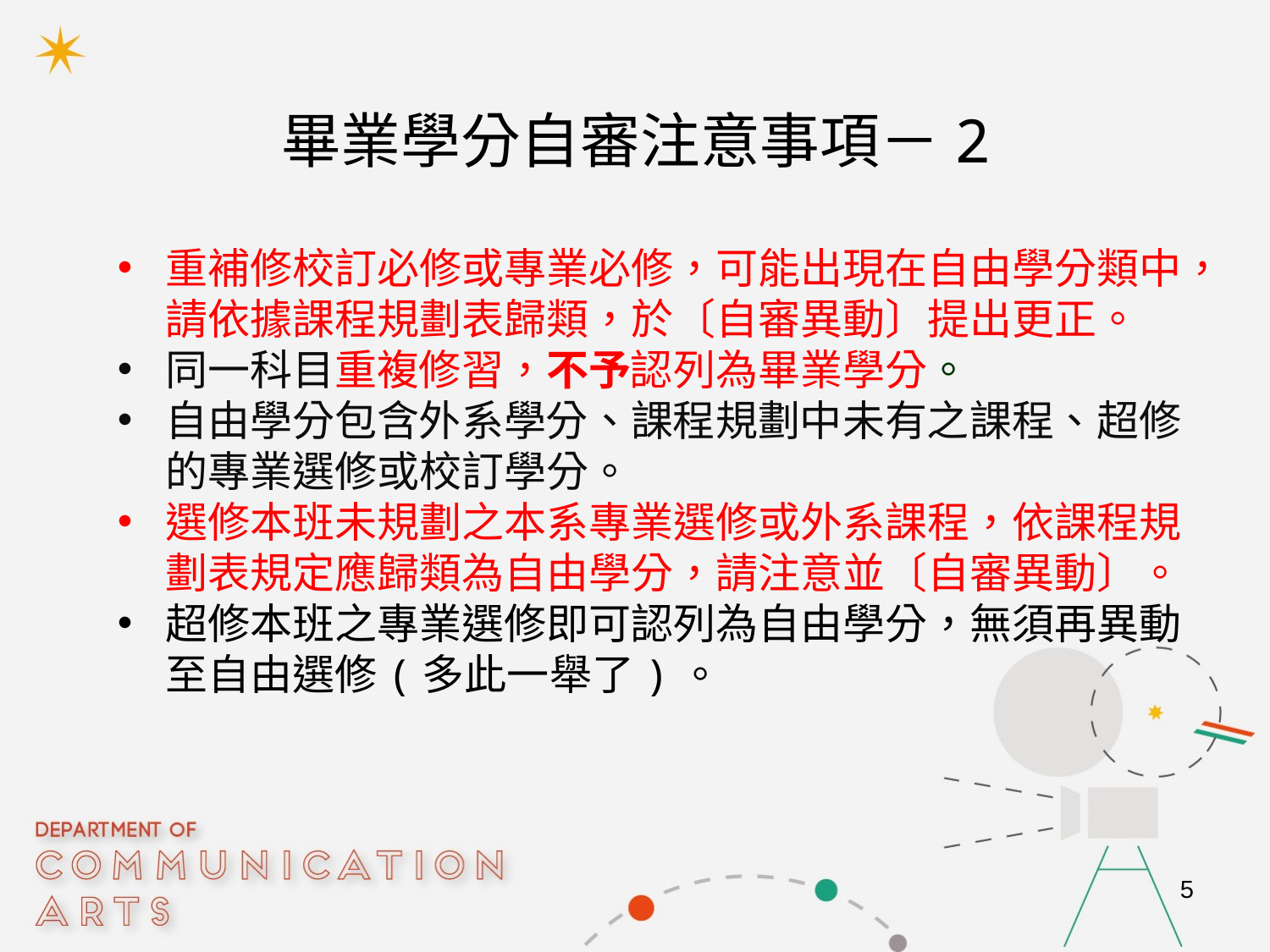

# 畢業學分自審注意事項－2
重補修校訂必修或專業必修，可能出現在自由學分類中，請依據課程規劃表歸類，於〔自審異動〕提出更正。
同一科目重複修習，不予認列為畢業學分。
自由學分包含外系學分、課程規劃中未有之課程、超修的專業選修或校訂學分。
選修本班未規劃之本系專業選修或外系課程，依課程規劃表規定應歸類為自由學分，請注意並〔自審異動〕。
超修本班之專業選修即可認列為自由學分，無須再異動至自由選修(多此一舉了)。
5